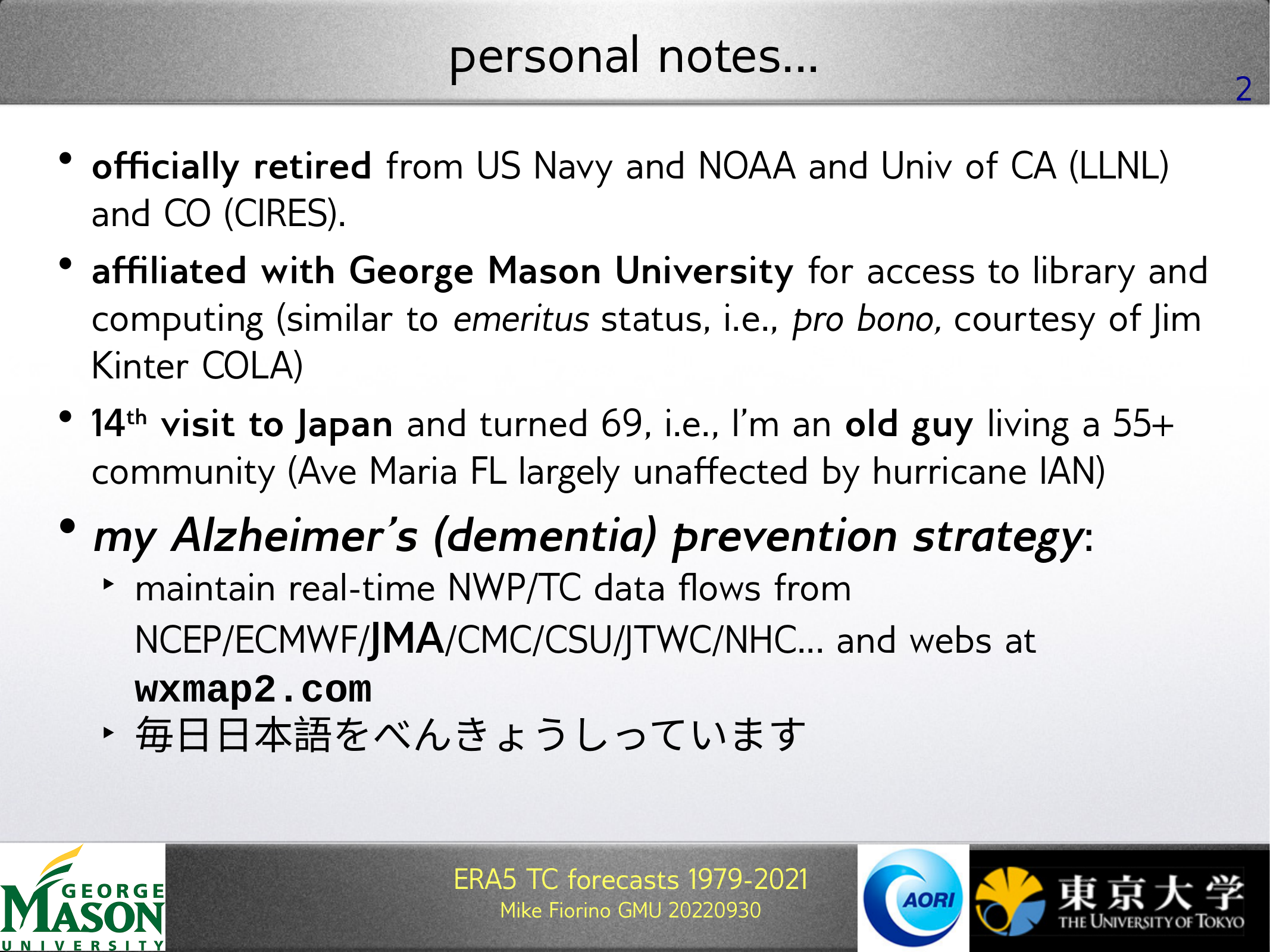

# personal notes...
officially retired from US Navy and NOAA and Univ of CA (LLNL) and CO (CIRES).
affiliated with George Mason University for access to library and computing (similar to emeritus status, i.e., pro bono, courtesy of Jim Kinter COLA)
14th visit to Japan and turned 69, i.e., I’m an old guy living a 55+ community (Ave Maria FL largely unaffected by hurricane IAN)
my Alzheimer’s (dementia) prevention strategy:
maintain real-time NWP/TC data flows from NCEP/ECMWF/JMA/CMC/CSU/JTWC/NHC... and webs at wxmap2.com
毎日日本語をべんきょうしっています